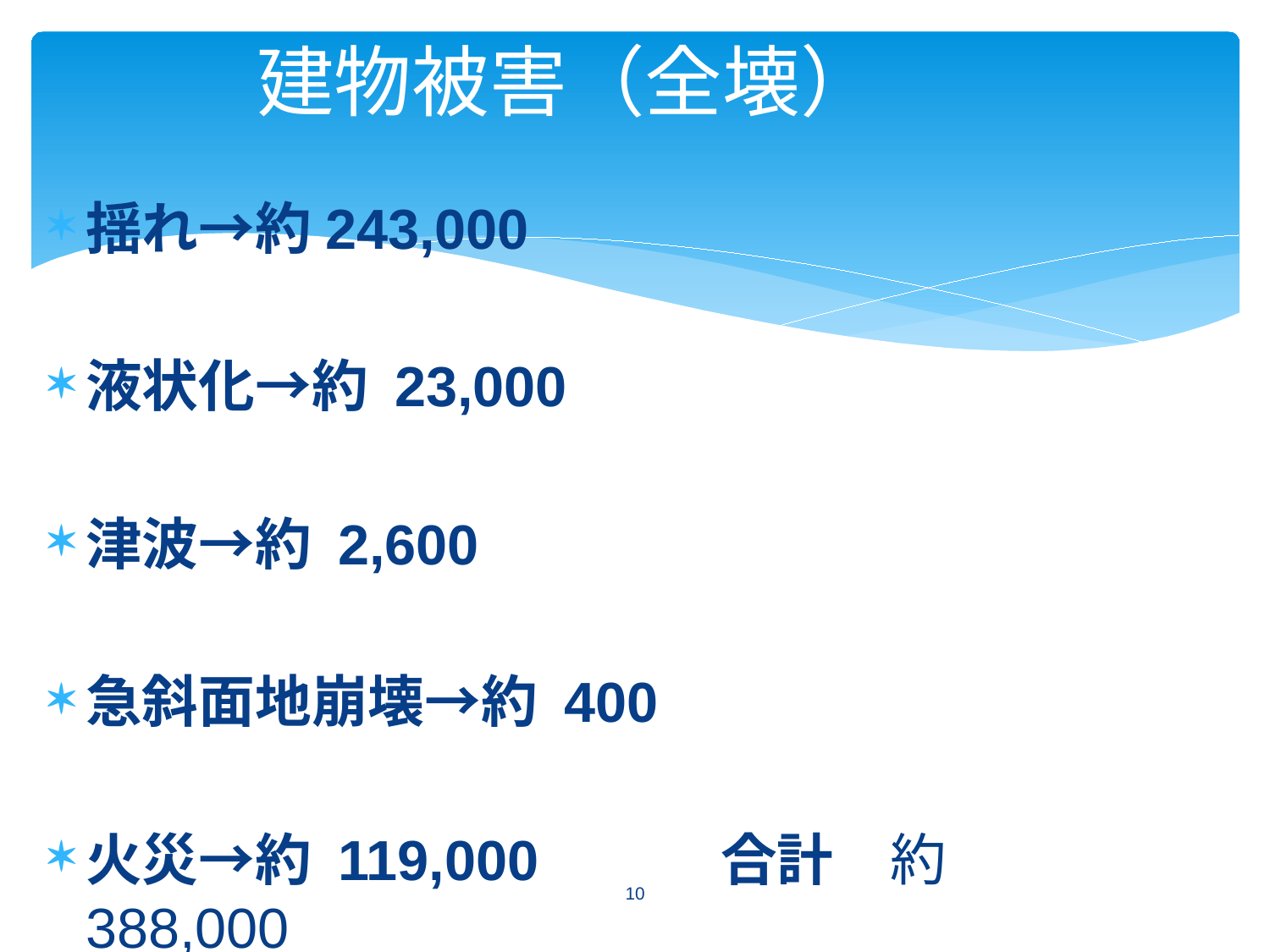

# 建物被害（全壊）
揺れ→約243,000

液状化→約 23,000

津波→約 2,600

急斜面地崩壊→約 400

火災→約 119,000		合計　約 388,000
10